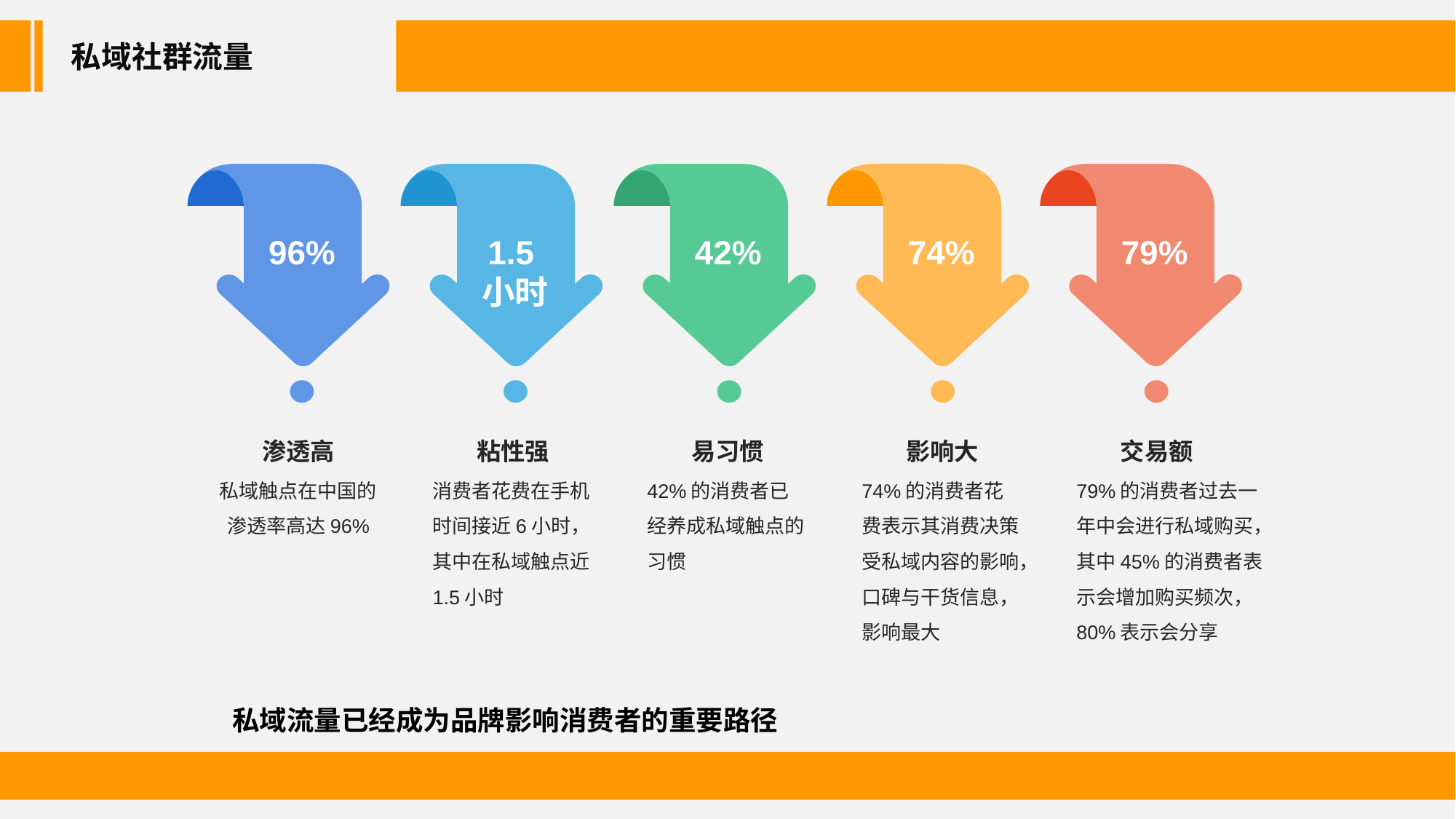

私域社群流量

96%
1.5小时
42%
74%
79%

渗透高
私域触点在中国的渗透率高达96%
粘性强

消费者花费在手机时间接近6小时，其中在私域触点近1.5小时
易习惯
42%的消费者已经养成私域触点的习惯
影响大

74%的消费者花费表示其消费决策受私域内容的影响，口碑与干货信息，影响最大
交易额

79%的消费者过去一年中会进行私域购买，其中45%的消费者表示会增加购买频次，80%表示会分享
私域流量已经成为品牌影响消费者的重要路径